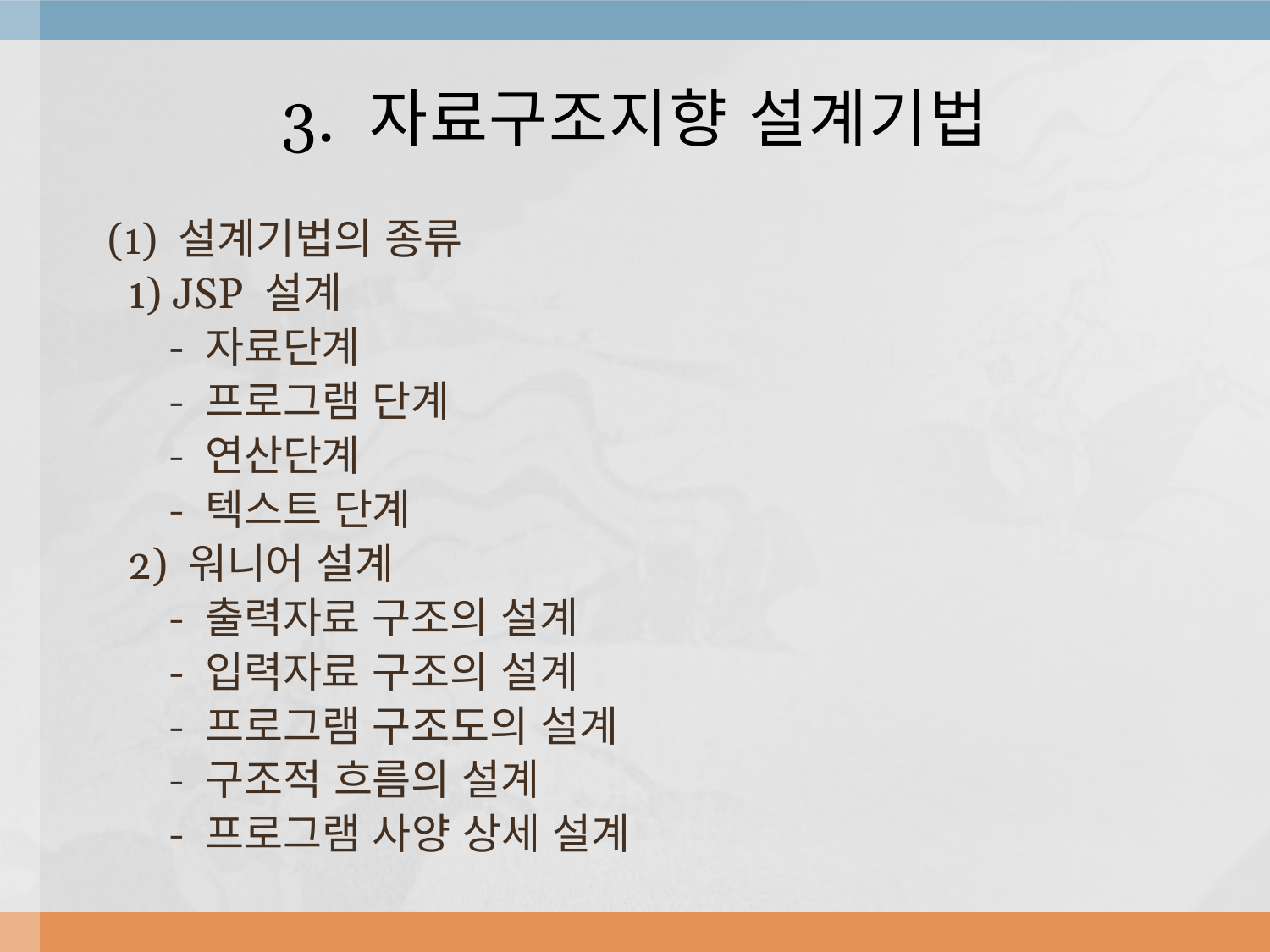

# 3. 자료구조지향 설계기법
(1) 설계기법의 종류
  1) JSP 설계
      - 자료단계
      - 프로그램 단계
      - 연산단계
      - 텍스트 단계
  2) 워니어 설계
      - 출력자료 구조의 설계
      - 입력자료 구조의 설계
      - 프로그램 구조도의 설계
      - 구조적 흐름의 설계
      - 프로그램 사양 상세 설계